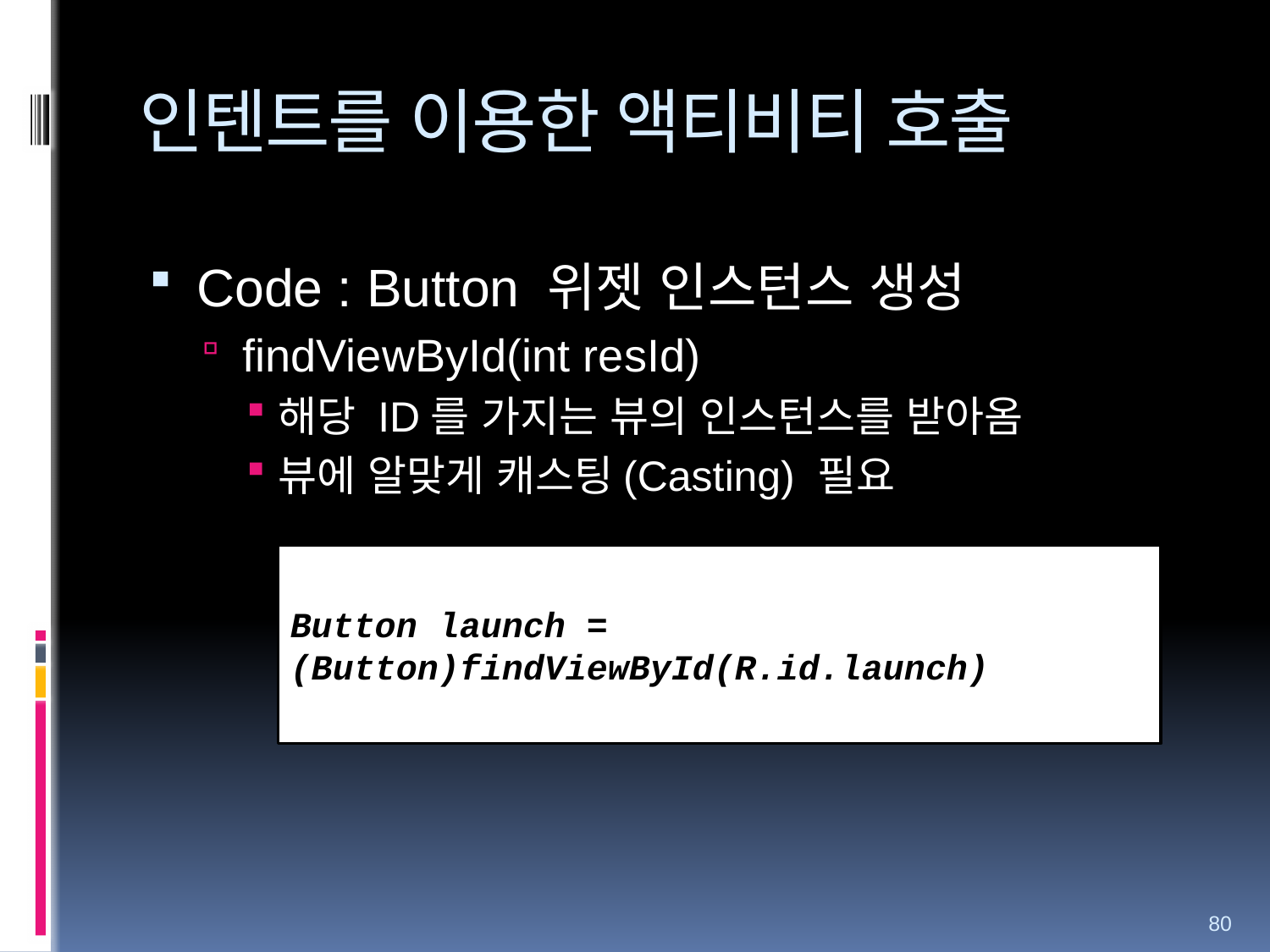

# 인텐트를 이용한 액티비티 호출
Code : Button 위젯 인스턴스 생성
findViewById(int resId)
해당 ID를 가지는 뷰의 인스턴스를 받아옴
뷰에 알맞게 캐스팅(Casting) 필요

Button launch = (Button)findViewById(R.id.launch)

80